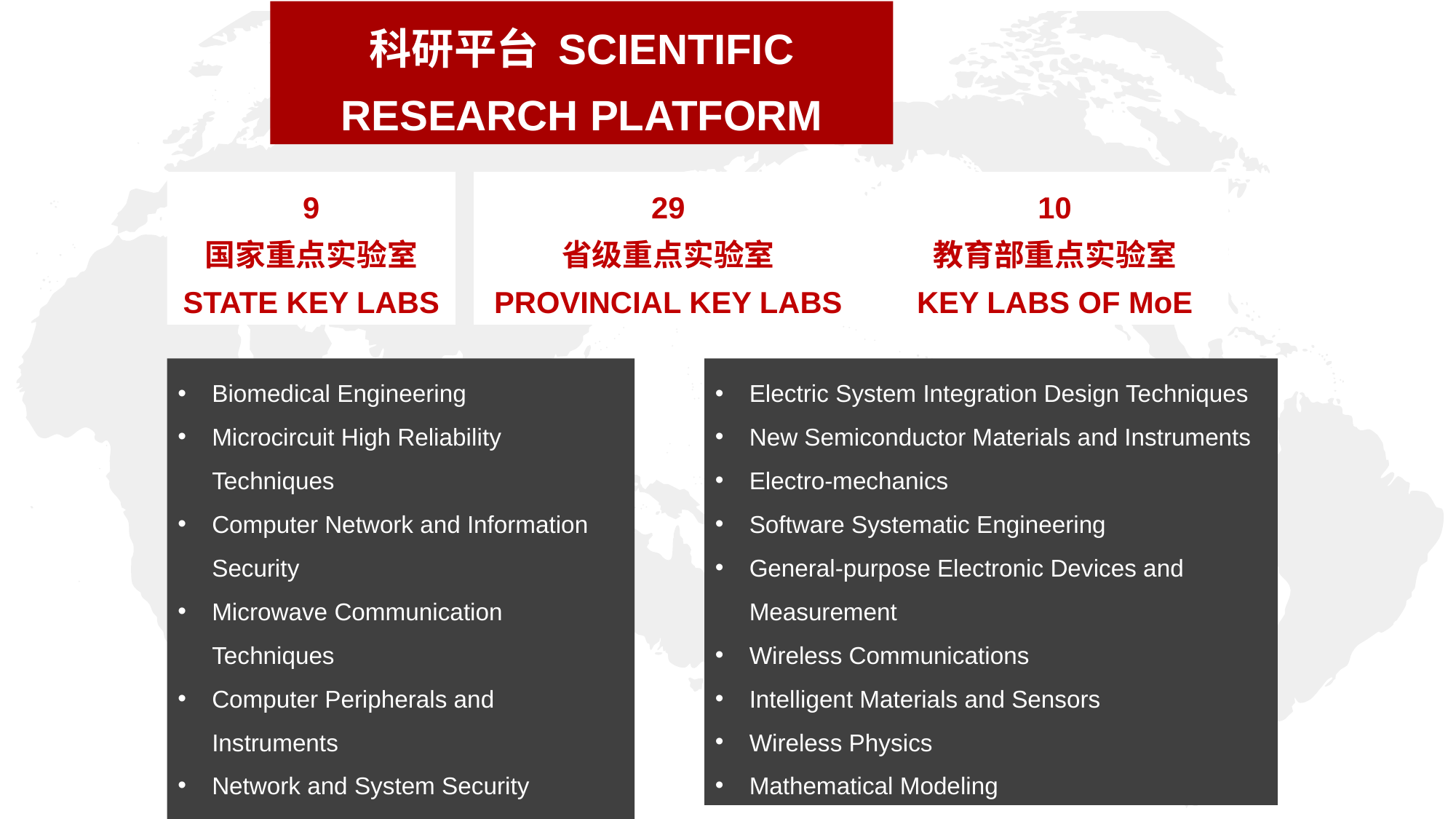

科研平台 SCIENTIFIC RESEARCH PLATFORM
9
国家重点实验室
STATE KEY LABS
29
省级重点实验室
PROVINCIAL KEY LABS
10
教育部重点实验室
KEY LABS OF MoE
Biomedical Engineering
Microcircuit High Reliability Techniques
Computer Network and Information Security
Microwave Communication Techniques
Computer Peripherals and Instruments
Network and System Security
Electronic Countermeasure
New Laser Instrument and Optical Information
Electric System Integration Design Techniques
New Semiconductor Materials and Instruments
Electro-mechanics
Software Systematic Engineering
General-purpose Electronic Devices and Measurement
Wireless Communications
Intelligent Materials and Sensors
Wireless Physics
Mathematical Modeling